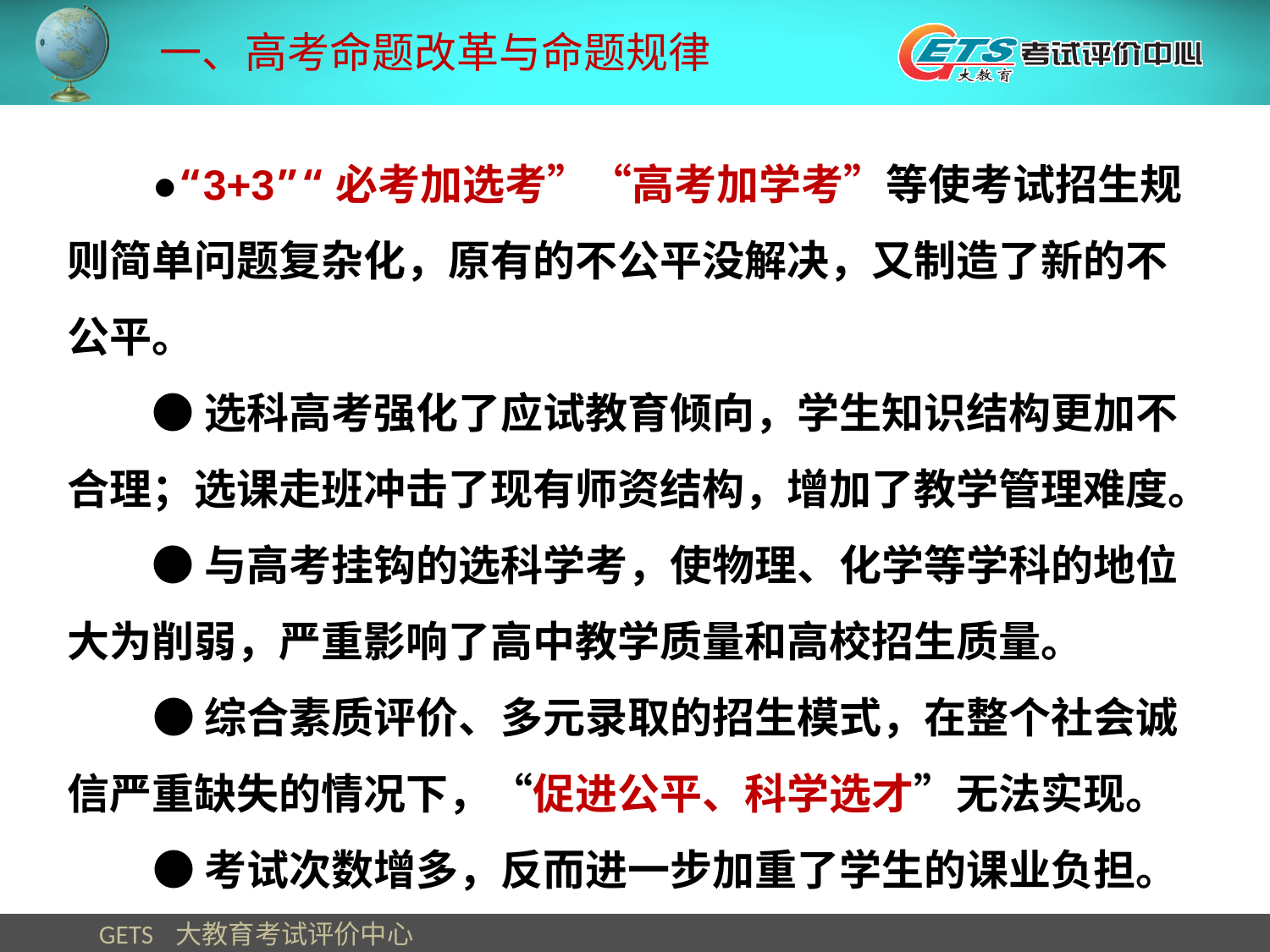

一、高考命题改革与命题规律
●“3+3”“必考加选考”“高考加学考”等使考试招生规则简单问题复杂化，原有的不公平没解决，又制造了新的不公平。
●选科高考强化了应试教育倾向，学生知识结构更加不合理；选课走班冲击了现有师资结构，增加了教学管理难度。
●与高考挂钩的选科学考，使物理、化学等学科的地位大为削弱，严重影响了高中教学质量和高校招生质量。
●综合素质评价、多元录取的招生模式，在整个社会诚信严重缺失的情况下，“促进公平、科学选才”无法实现。
●考试次数增多，反而进一步加重了学生的课业负担。